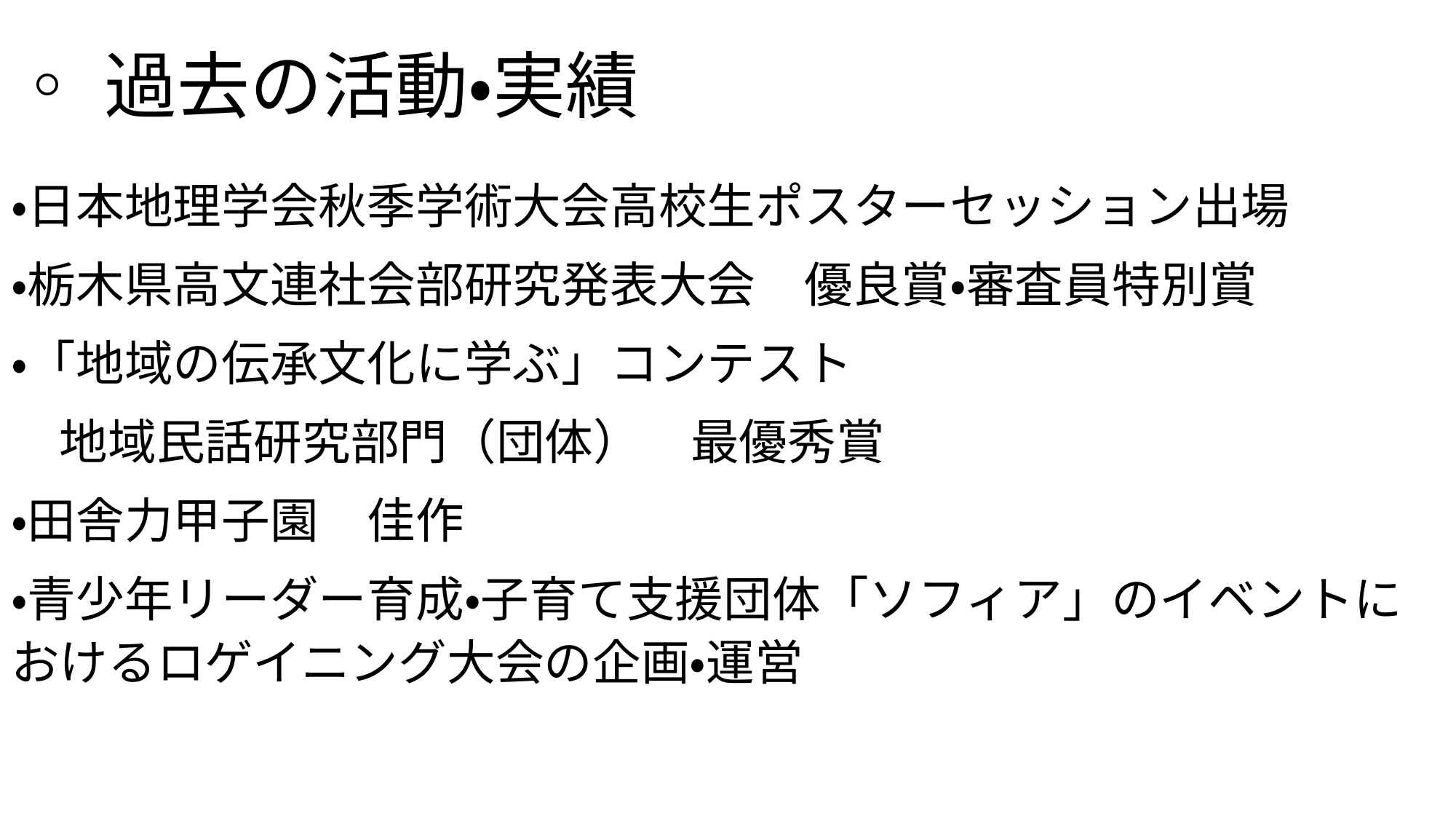

# ◦過去の活動・実績
・日本地理学会秋季学術大会高校生ポスターセッション出場
・栃木県高文連社会部研究発表大会　優良賞・審査員特別賞
・「地域の伝承文化に学ぶ」コンテスト
　地域民話研究部門（団体）　最優秀賞
・田舎力甲子園　佳作
・青少年リーダー育成・子育て支援団体「ソフィア」のイベントにおけるロゲイニング大会の企画・運営